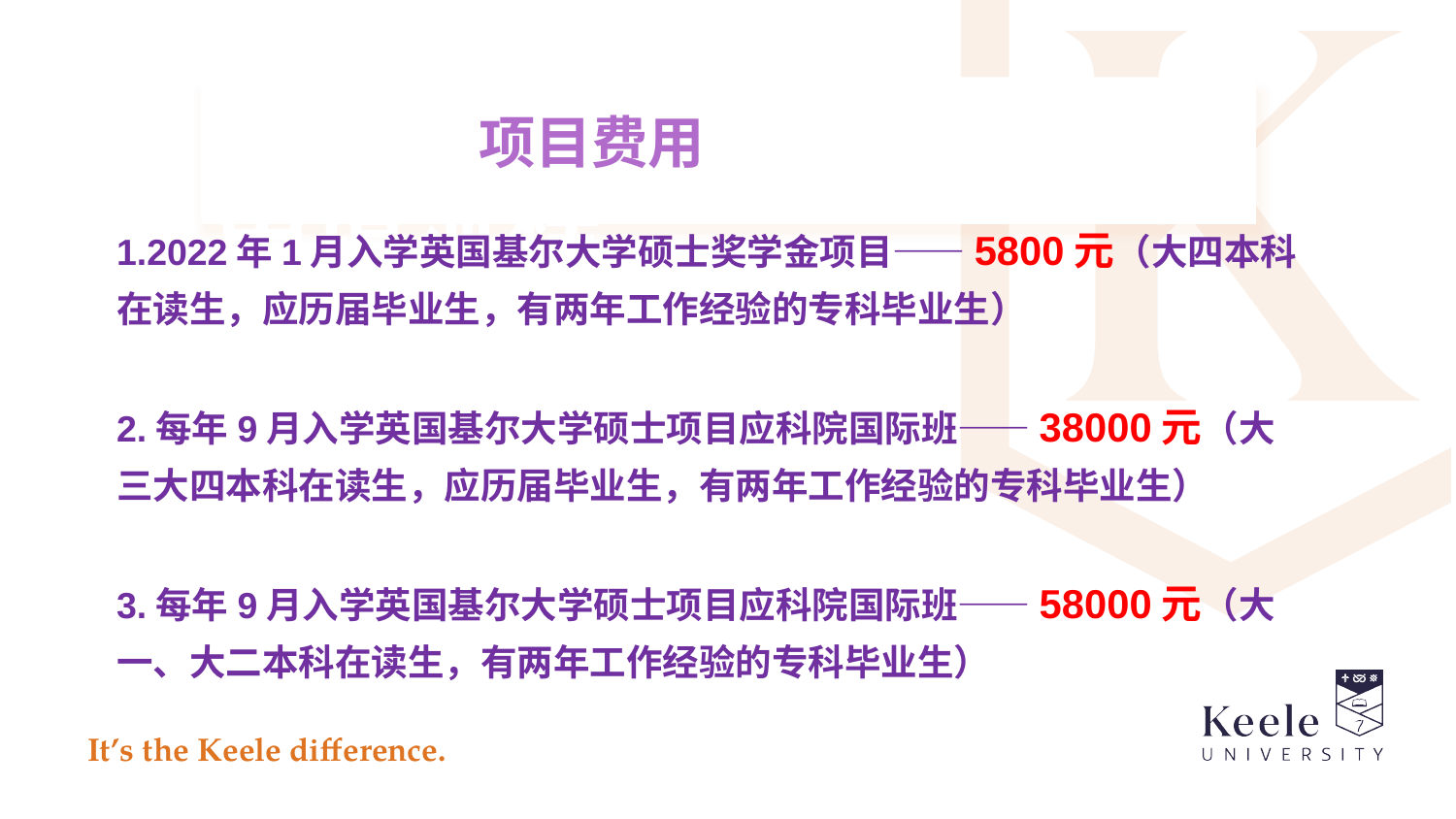

项目费用
# 申请流程
1.2022年1月入学英国基尔大学硕士奖学金项目——5800元（大四本科在读生，应历届毕业生，有两年工作经验的专科毕业生）

2.每年9月入学英国基尔大学硕士项目应科院国际班——38000元（大三大四本科在读生，应历届毕业生，有两年工作经验的专科毕业生）

3.每年9月入学英国基尔大学硕士项目应科院国际班——58000元（大一、大二本科在读生，有两年工作经验的专科毕业生）